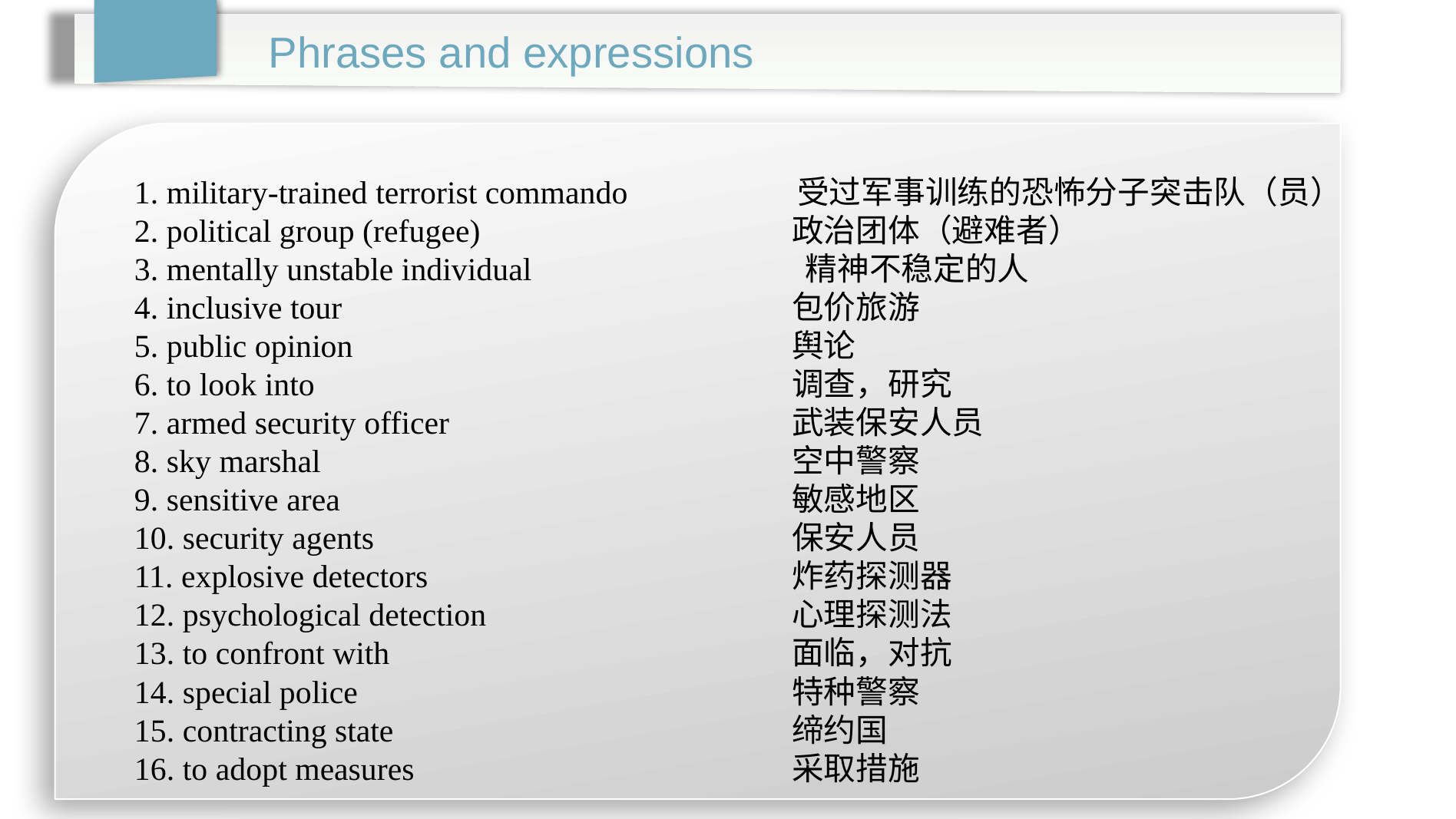

Phrases and expressions

1. military-trained terrorist commando	              受过军事训练的恐怖分子突击队（员）
2. political group (refugee)			政治团体（避难者）
3. mentally unstable individual		               精神不稳定的人
4. inclusive tour				包价旅游
5. public opinion				舆论
6. to look into					调查，研究
7. armed security officer			武装保安人员
8. sky marshal					空中警察
9. sensitive area				敏感地区
10. security agents				保安人员
11. explosive detectors				炸药探测器
12. psychological detection			心理探测法
13. to confront with				面临，对抗
14. special police				特种警察
15. contracting state				缔约国
16. to adopt measures				采取措施